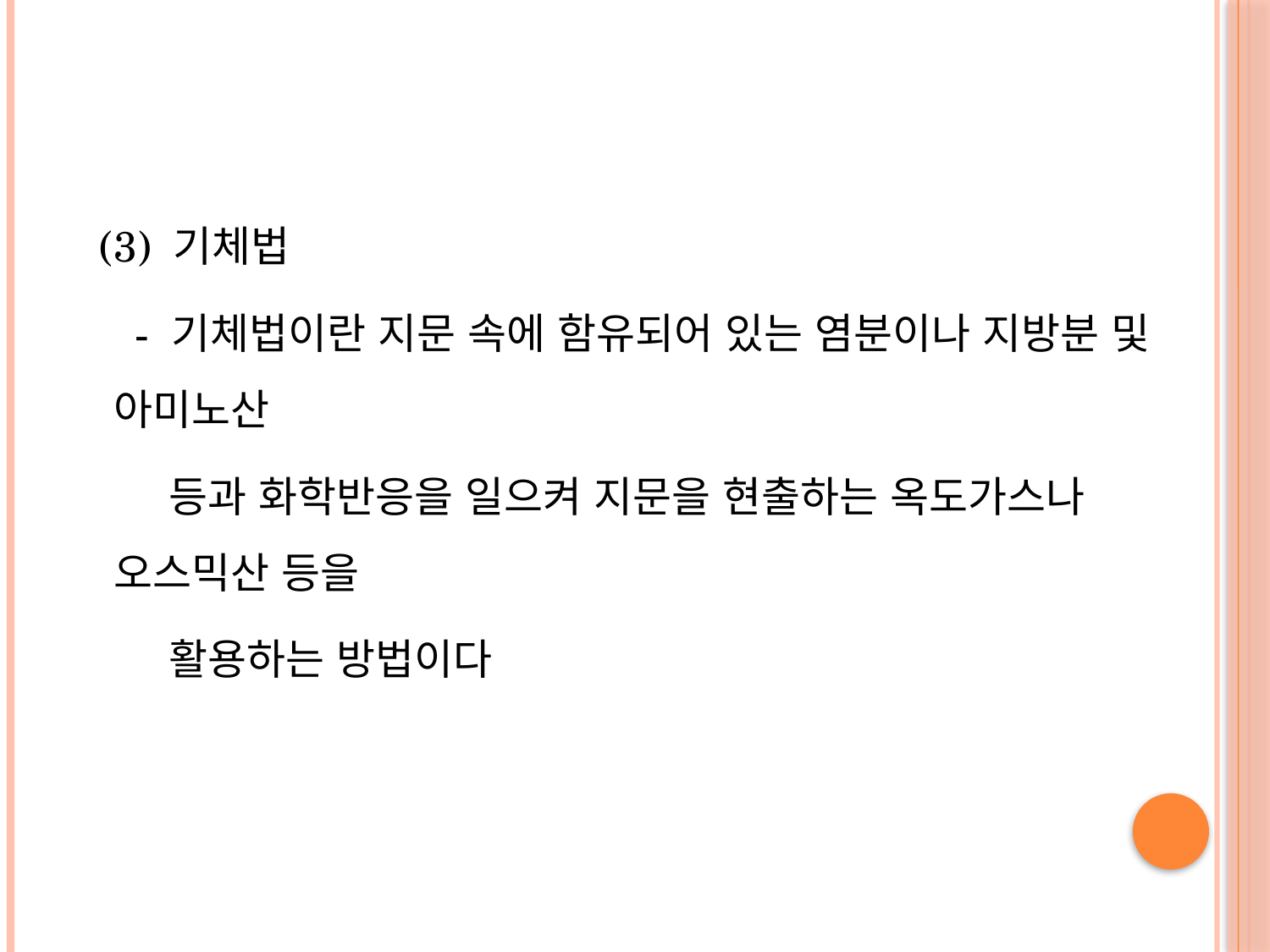

#
  (3) 기체법
     - 기체법이란 지문 속에 함유되어 있는 염분이나 지방분 및 아미노산
       등과 화학반응을 일으켜 지문을 현출하는 옥도가스나 오스믹산 등을
       활용하는 방법이다